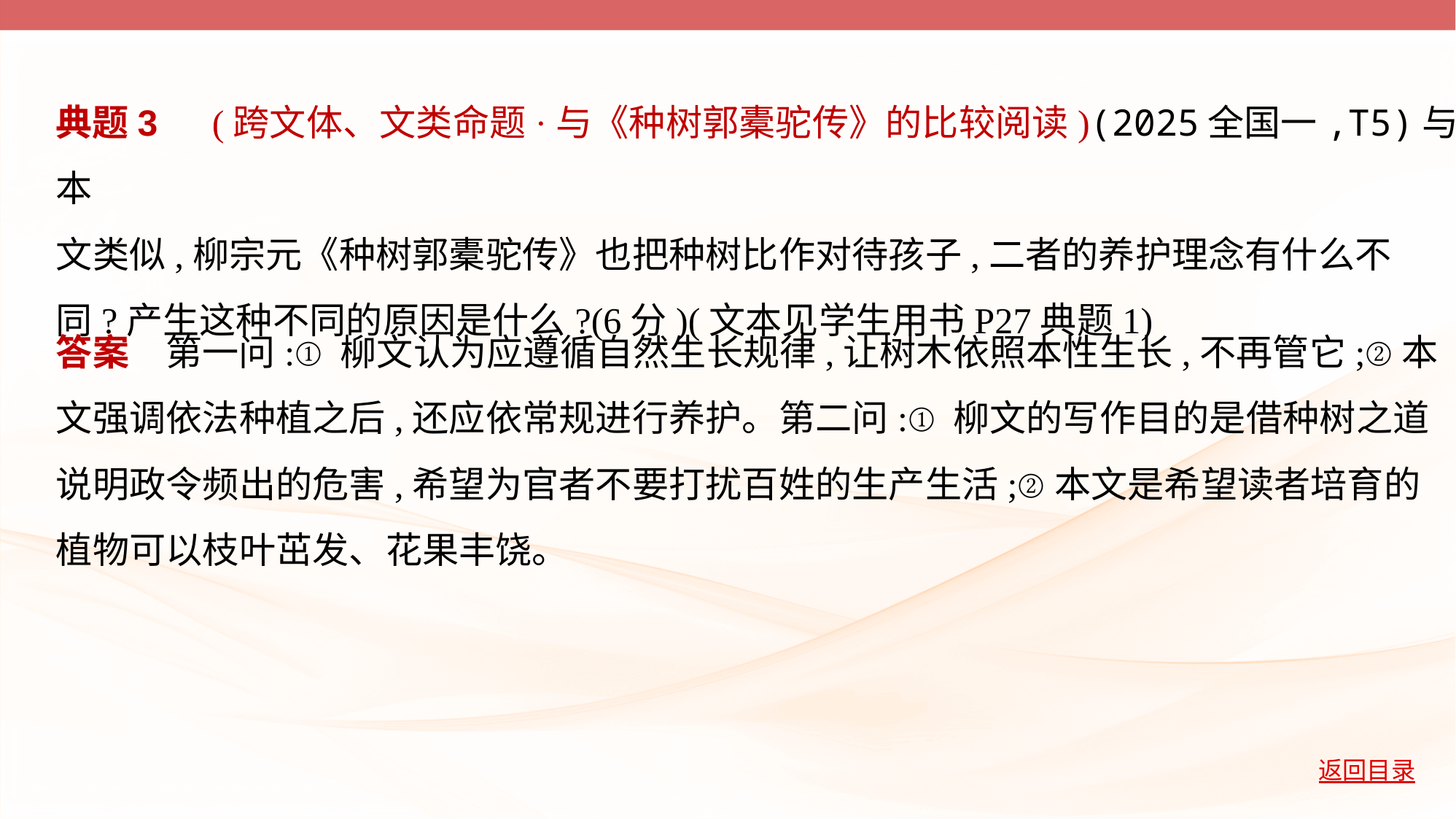

典题3　(跨文体、文类命题·与《种树郭橐驼传》的比较阅读)(2025全国一,T5)与本
文类似,柳宗元《种树郭橐驼传》也把种树比作对待孩子,二者的养护理念有什么不
同?产生这种不同的原因是什么?(6分)(文本见学生用书P27典题1)

答案　第一问:①柳文认为应遵循自然生长规律,让树木依照本性生长,不再管它;②本
文强调依法种植之后,还应依常规进行养护。第二问:①柳文的写作目的是借种树之道
说明政令频出的危害,希望为官者不要打扰百姓的生产生活;②本文是希望读者培育的
植物可以枝叶茁发、花果丰饶。